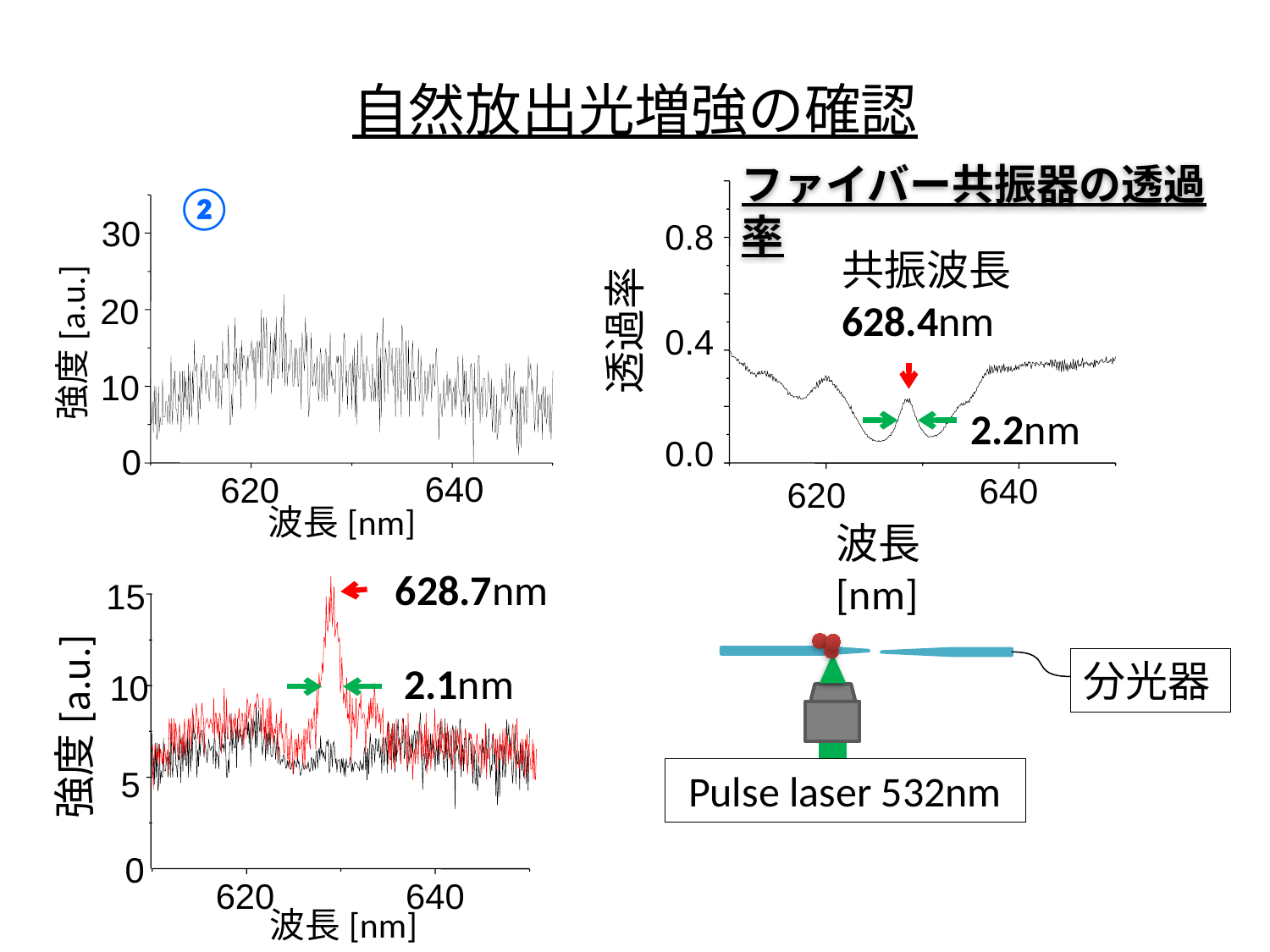

# 自然放出光増強の確認

0.8

0.4

0.0

640
620
共振波長
628.4nm
透過率
2.2nm
波長[nm]
ファイバー共振器の透過率

30

20

10

0

640
620
強度[a.u.]
波長[nm]
②

628.7nm

15

10

5

0

620
640

分光器

Pulse laser 532nm
2.1nm
強度[a.u.]
波長[nm]